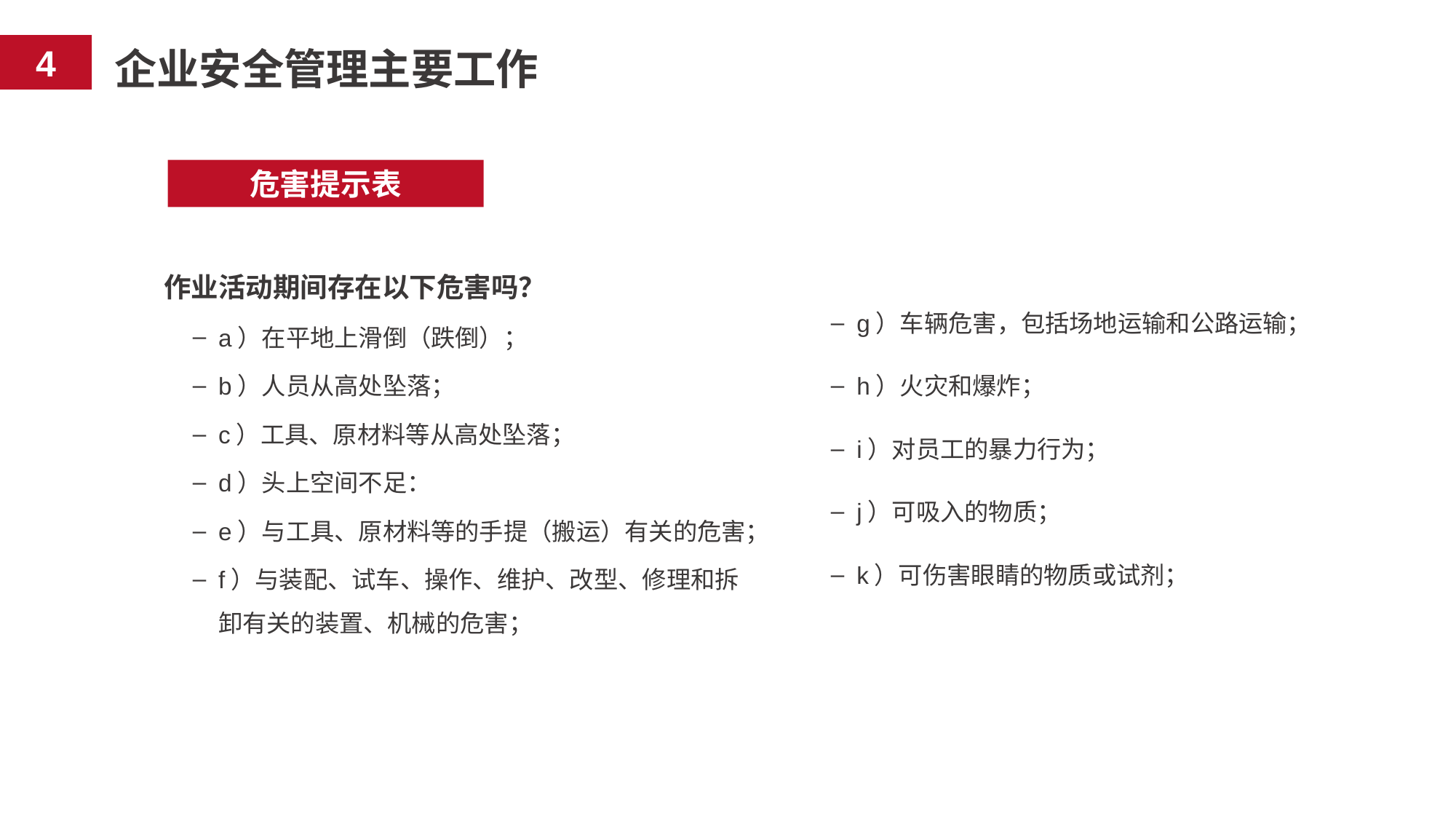

4
企业安全管理主要工作
危害提示表
作业活动期间存在以下危害吗？
a）在平地上滑倒（跌倒）；
b）人员从高处坠落；
c）工具、原材料等从高处坠落；
d）头上空间不足：
e）与工具、原材料等的手提（搬运）有关的危害；
f）与装配、试车、操作、维护、改型、修理和拆卸有关的装置、机械的危害；

g）车辆危害，包括场地运输和公路运输；
h）火灾和爆炸；
i）对员工的暴力行为；
j）可吸入的物质；
k）可伤害眼睛的物质或试剂；